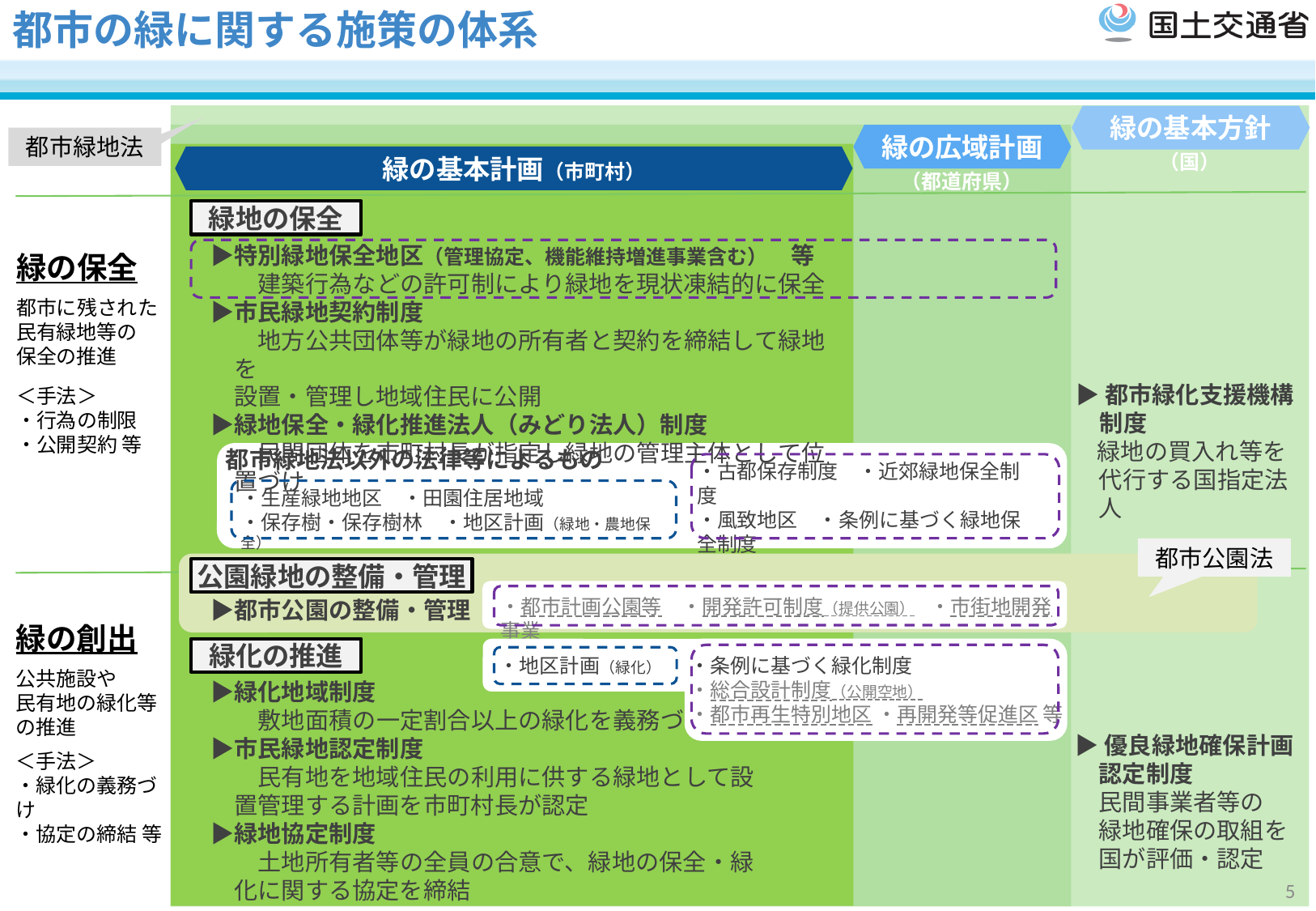

都市の緑に関する施策の体系

緑の基本方針

緑の広域計画
都市緑地法
（国）

緑の基本計画（市町村）
（都道府県）

　▶特別緑地保全地区（管理協定、機能維持増進事業含む）　等
　　　建築行為などの許可制により緑地を現状凍結的に保全
　▶市民緑地契約制度
　　　地方公共団体等が緑地の所有者と契約を締結して緑地を
設置・管理し地域住民に公開
　▶緑地保全・緑化推進法人（みどり法人）制度
　　　民間団体を市町村長が指定し緑地の管理主体として位置づけ
緑地の保全

緑の保全
都市に残された
民有緑地等の
保全の推進
＜手法＞
・行為の制限
・公開契約 等
▶都市緑化支援機構制度
   緑地の買入れ等を
代行する国指定法人
都市緑地法以外の法律等によるもの

・古都保存制度　・近郊緑地保全制度
・風致地区　・条例に基づく緑地保全制度
・線引き制度（市街化調整区域）

・生産緑地地区　・田園住居地域
・保存樹・保存樹林　・地区計画（緑地・農地保全）

都市公園法

　▶都市公園の整備・管理

公園緑地の整備・管理

・都市計画公園等　・開発許可制度（提供公園）　・市街地開発事業
緑の創出
公共施設や
民有地の緑化等の推進
＜手法＞
・緑化の義務づけ
・協定の締結 等

　▶緑化地域制度
　　　敷地面積の一定割合以上の緑化を義務づけ
　▶市民緑地認定制度
　　　民有地を地域住民の利用に供する緑地として設置管理する計画を市町村長が認定
　▶緑地協定制度
　　　土地所有者等の全員の合意で、緑地の保全・緑化に関する協定を締結
緑化の推進

・地区計画（緑化）
」
・条例に基づく緑化制度
・総合設計制度（公開空地）
・都市再生特別地区 ・再開発等促進区 等
▶優良緑地確保計画
認定制度
民間事業者等の
緑地確保の取組を
国が評価・認定
5